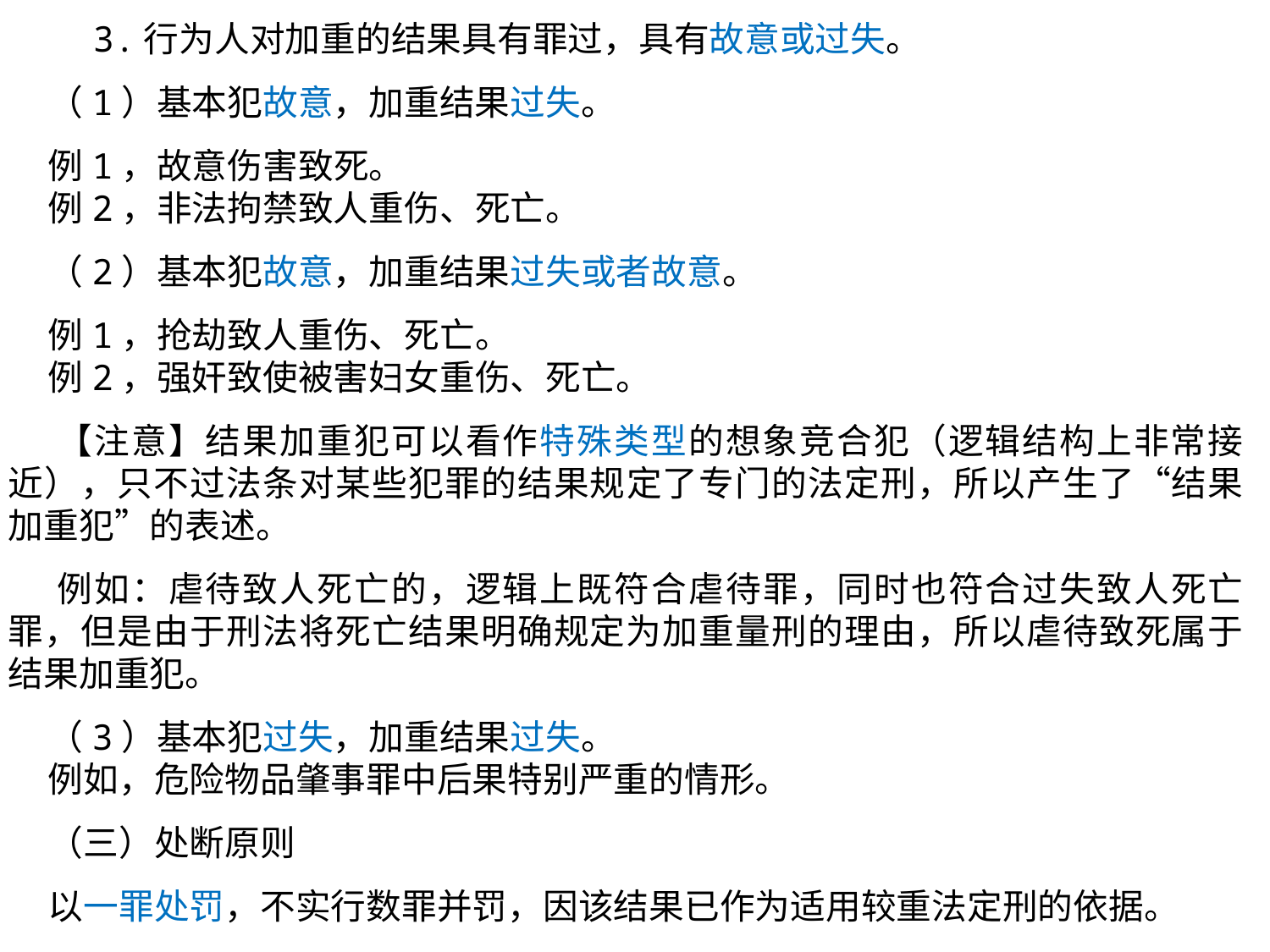

3.行为人对加重的结果具有罪过，具有故意或过失。

    （1）基本犯故意，加重结果过失。

    例1，故意伤害致死。
    例2，非法拘禁致人重伤、死亡。

    （2）基本犯故意，加重结果过失或者故意。

    例1，抢劫致人重伤、死亡。
    例2，强奸致使被害妇女重伤、死亡。

    【注意】结果加重犯可以看作特殊类型的想象竞合犯（逻辑结构上非常接近），只不过法条对某些犯罪的结果规定了专门的法定刑，所以产生了“结果加重犯”的表述。

    例如：虐待致人死亡的，逻辑上既符合虐待罪，同时也符合过失致人死亡罪，但是由于刑法将死亡结果明确规定为加重量刑的理由，所以虐待致死属于结果加重犯。

    （3）基本犯过失，加重结果过失。
    例如，危险物品肇事罪中后果特别严重的情形。

    （三）处断原则

    以一罪处罚，不实行数罪并罚，因该结果已作为适用较重法定刑的依据。